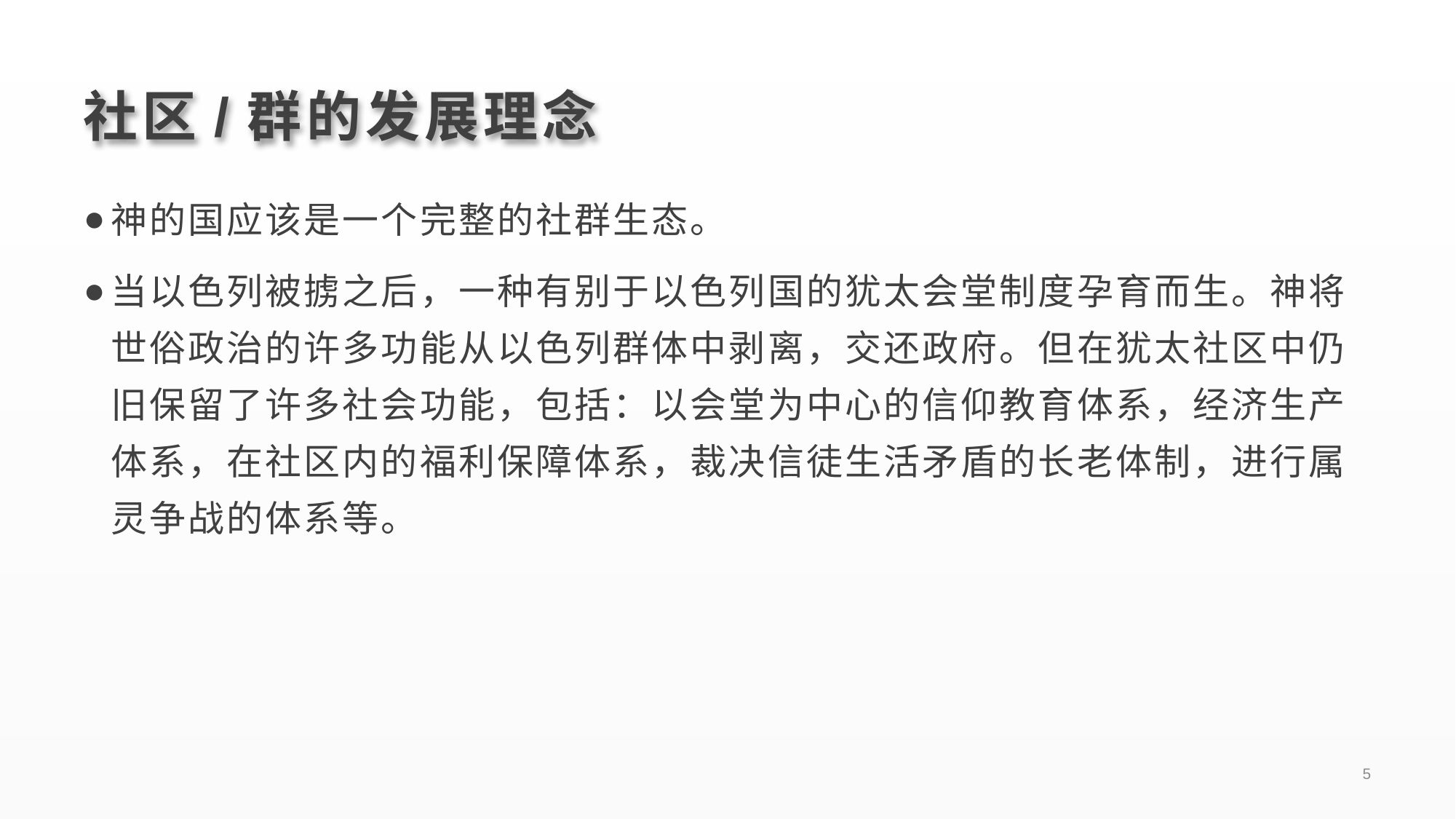

# 社区/群的发展理念
神的国应该是一个完整的社群生态。
当以色列被掳之后，一种有别于以色列国的犹太会堂制度孕育而生。神将世俗政治的许多功能从以色列群体中剥离，交还政府。但在犹太社区中仍旧保留了许多社会功能，包括：以会堂为中心的信仰教育体系，经济生产体系，在社区内的福利保障体系，裁决信徒生活矛盾的长老体制，进行属灵争战的体系等。
5